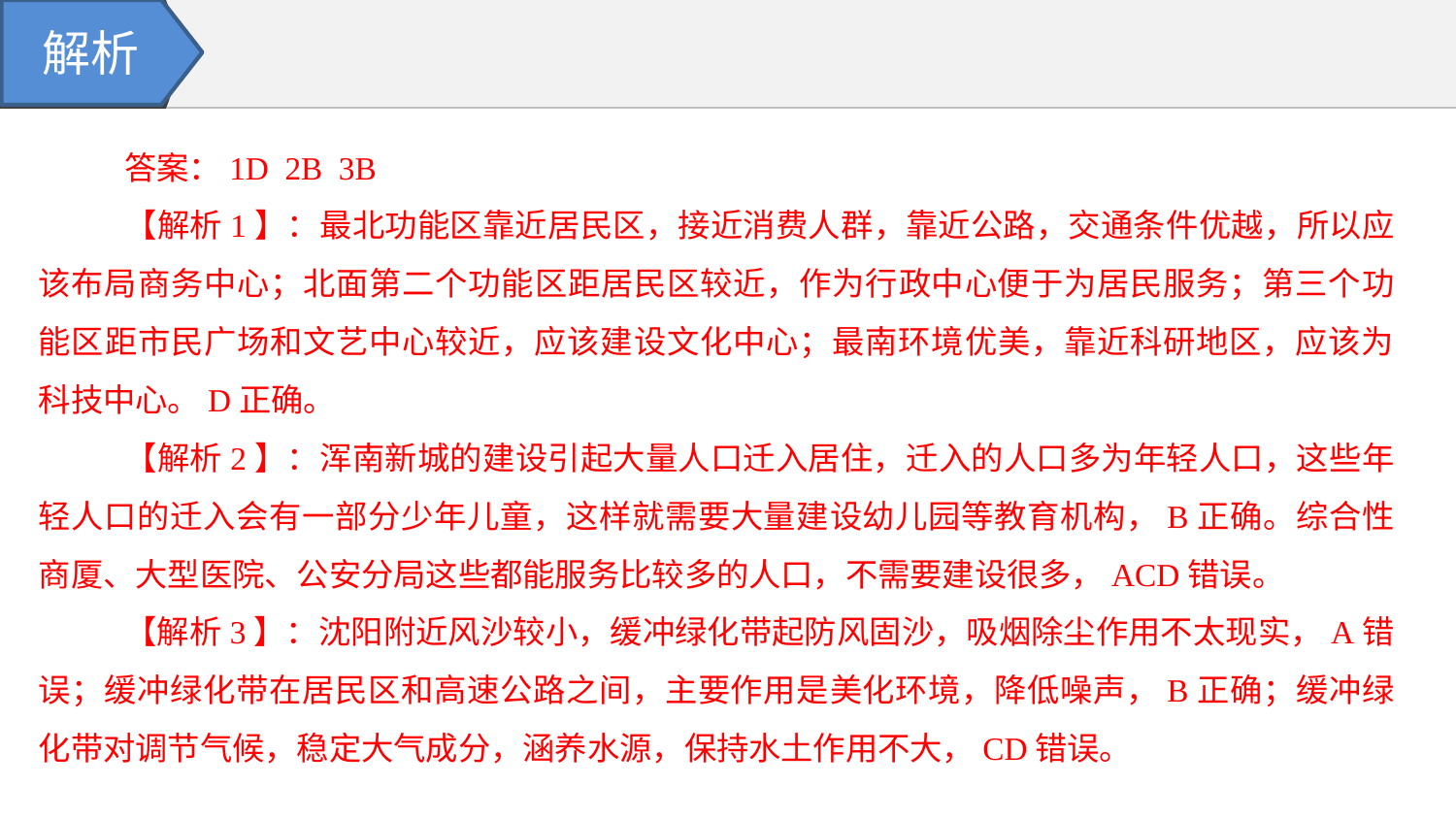

# 解析
答案：1D  2B  3B
【解析1】：最北功能区靠近居民区，接近消费人群，靠近公路，交通条件优越，所以应该布局商务中心；北面第二个功能区距居民区较近，作为行政中心便于为居民服务；第三个功能区距市民广场和文艺中心较近，应该建设文化中心；最南环境优美，靠近科研地区，应该为科技中心。D正确。
【解析2】：浑南新城的建设引起大量人口迁入居住，迁入的人口多为年轻人口，这些年轻人口的迁入会有一部分少年儿童，这样就需要大量建设幼儿园等教育机构，B正确。综合性商厦、大型医院、公安分局这些都能服务比较多的人口，不需要建设很多，ACD错误。
【解析3】：沈阳附近风沙较小，缓冲绿化带起防风固沙，吸烟除尘作用不太现实，A错误；缓冲绿化带在居民区和高速公路之间，主要作用是美化环境，降低噪声，B正确；缓冲绿化带对调节气候，稳定大气成分，涵养水源，保持水土作用不大，CD错误。